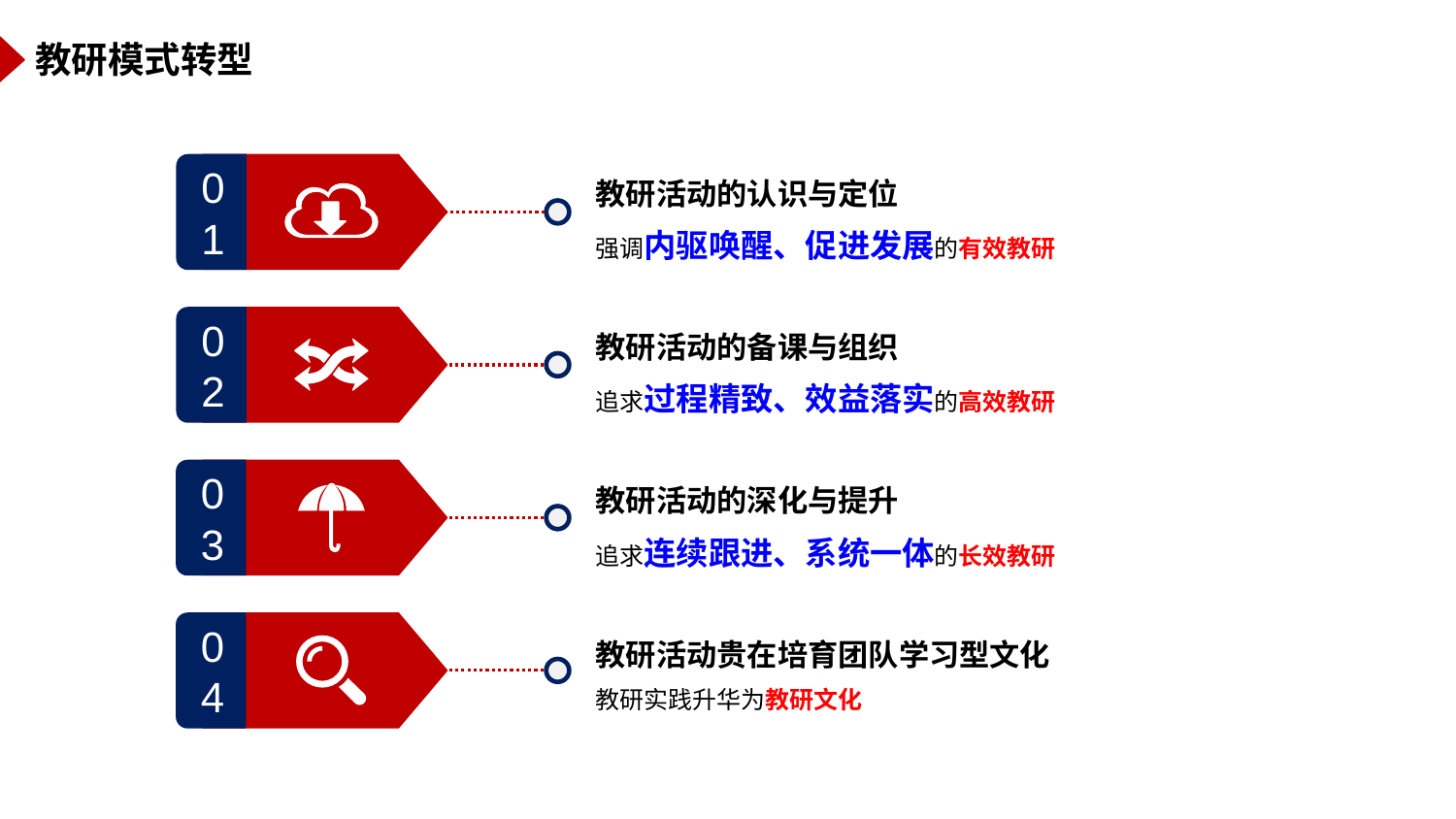

教研模式转型

01

教研活动的认识与定位
强调内驱唤醒、促进发展的有效教研

02

教研活动的备课与组织
追求过程精致、效益落实的高效教研

03

教研活动的深化与提升
追求连续跟进、系统一体的长效教研

04

教研活动贵在培育团队学习型文化
教研实践升华为教研文化